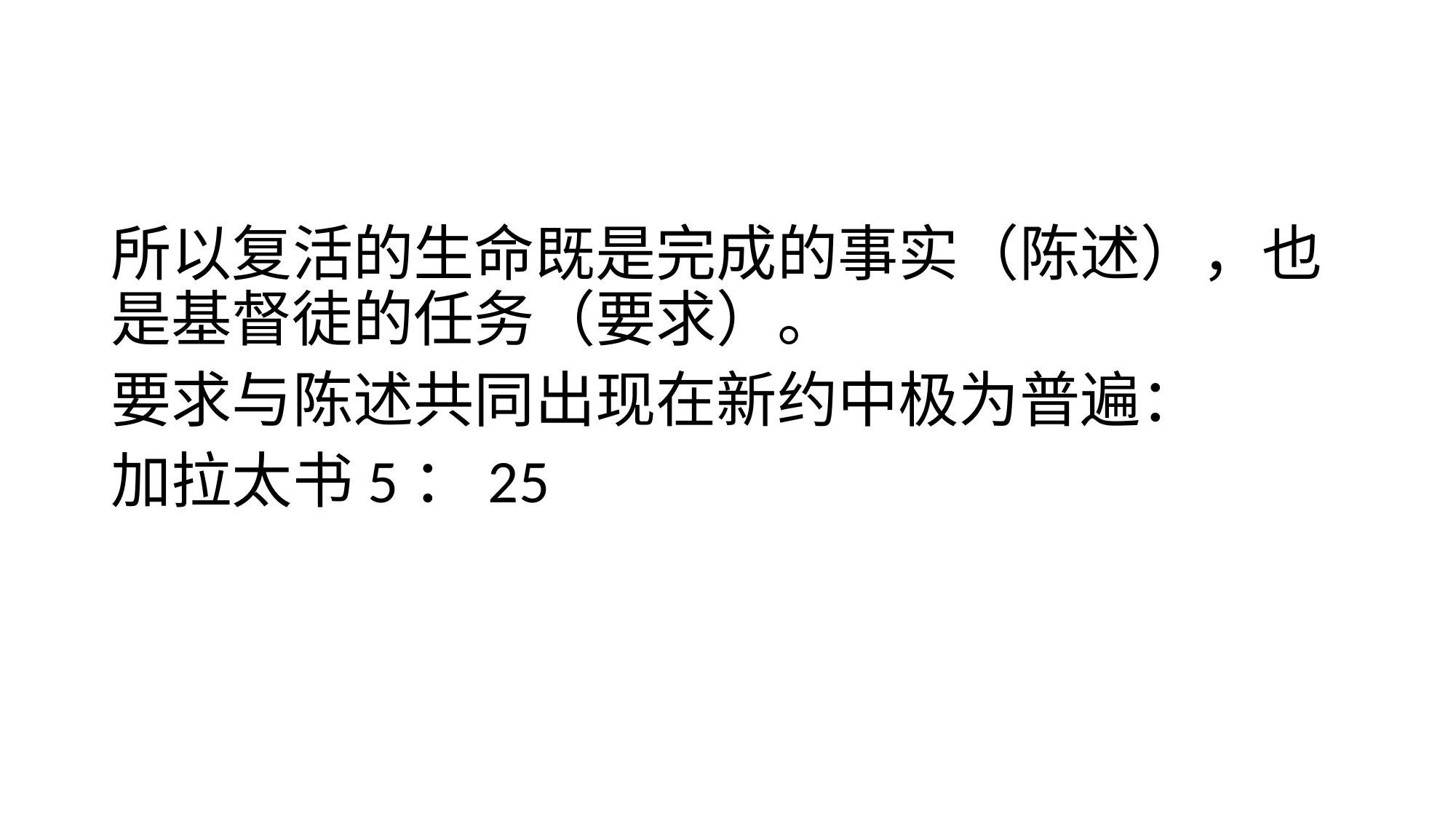

#
所以复活的生命既是完成的事实（陈述），也是基督徒的任务（要求）。
要求与陈述共同出现在新约中极为普遍：
加拉太书5：25